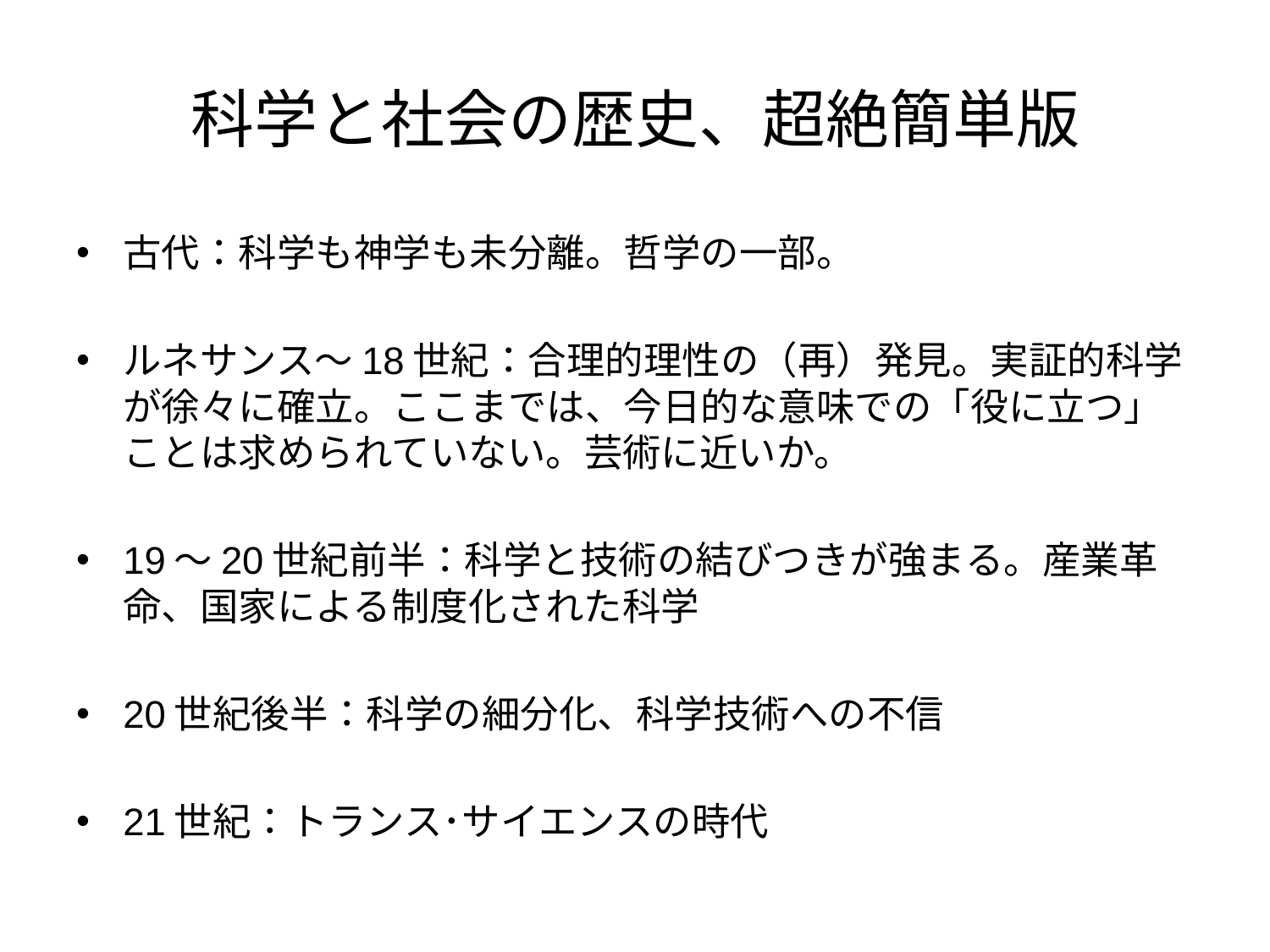

# 科学と社会の歴史、超絶簡単版
古代：科学も神学も未分離。哲学の一部。

ルネサンス〜18世紀：合理的理性の（再）発見。実証的科学が徐々に確立。ここまでは、今日的な意味での「役に立つ」ことは求められていない。芸術に近いか。

19〜20世紀前半：科学と技術の結びつきが強まる。産業革命、国家による制度化された科学

20世紀後半：科学の細分化、科学技術への不信

21世紀：トランス･サイエンスの時代